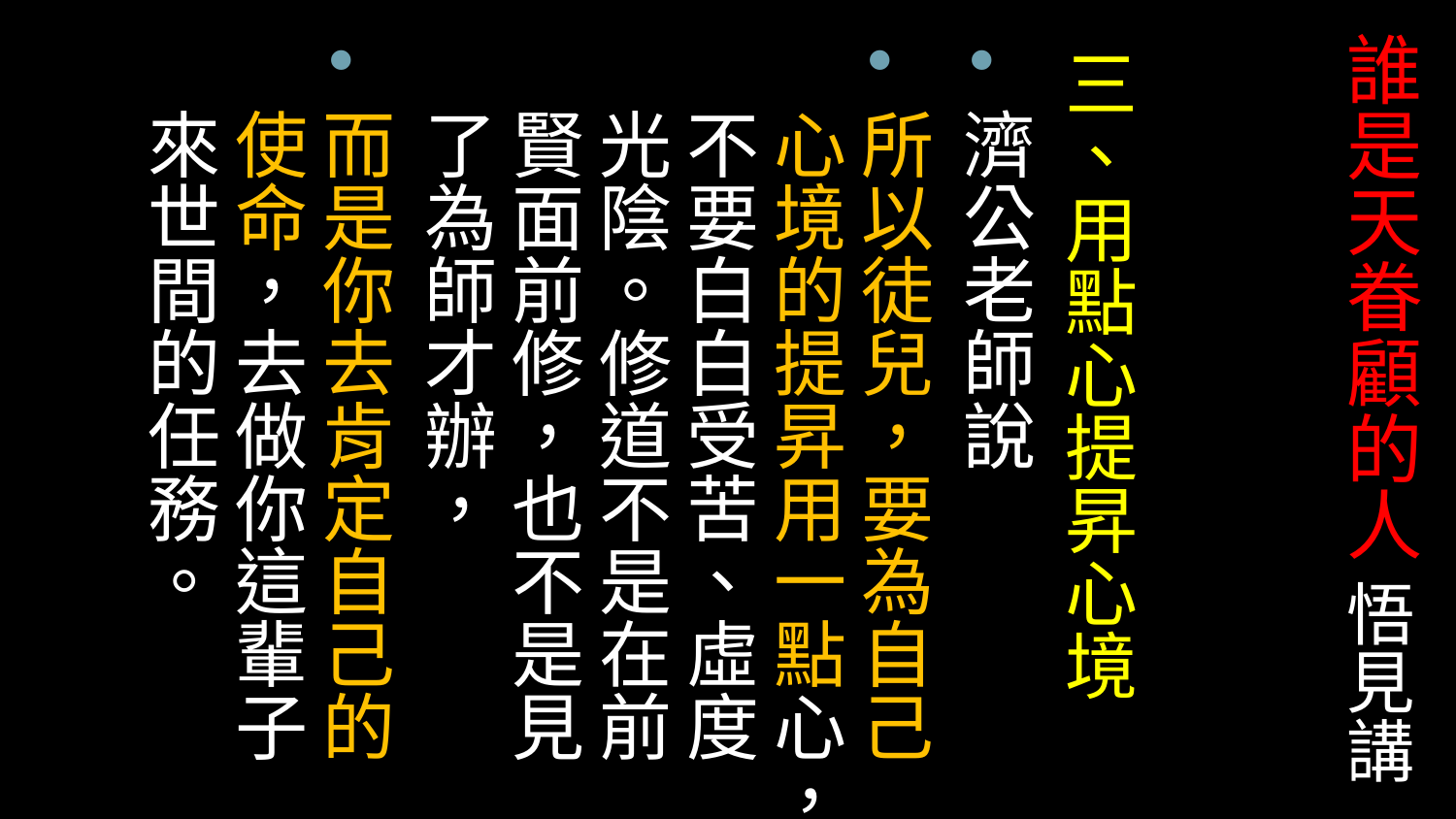

# 誰是天眷顧的人 悟見講
三、用點心提昇心境
濟公老師說
所以徒兒，要為自己心境的提昇用一點心，不要白白受苦、虛度光陰。修道不是在前賢面前修，也不是見了為師才辦，
而是你去肯定自己的使命，去做你這輩子來世間的任務。